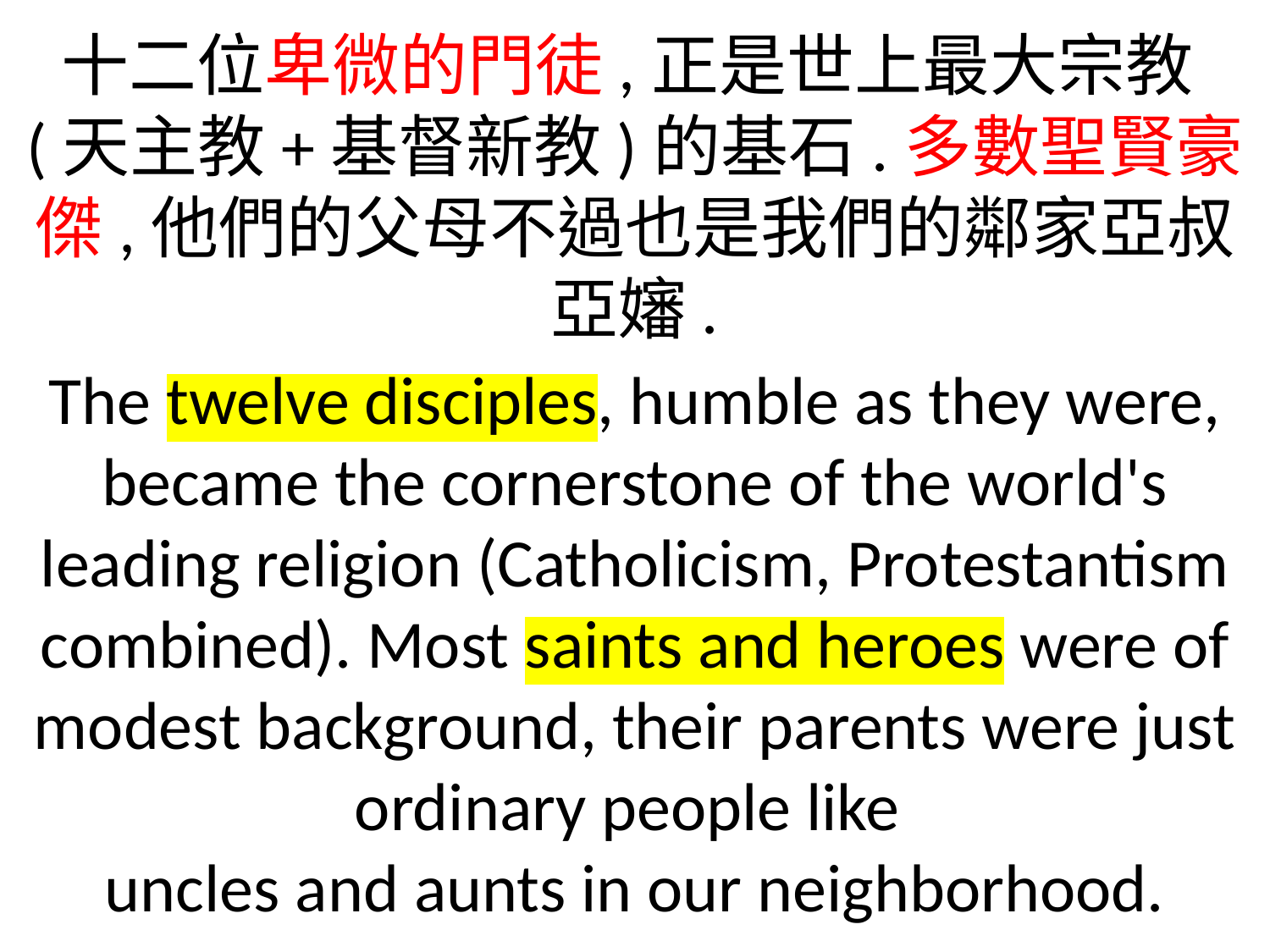

十二位卑微的門徒,正是世上最大宗教(天主教+基督新教)的基石.多數聖賢豪傑,他們的父母不過也是我們的鄰家亞叔亞嬸.
The twelve disciples, humble as they were, became the cornerstone of the world's leading religion (Catholicism, Protestantism combined). Most saints and heroes were of modest background, their parents were just ordinary people like
uncles and aunts in our neighborhood.